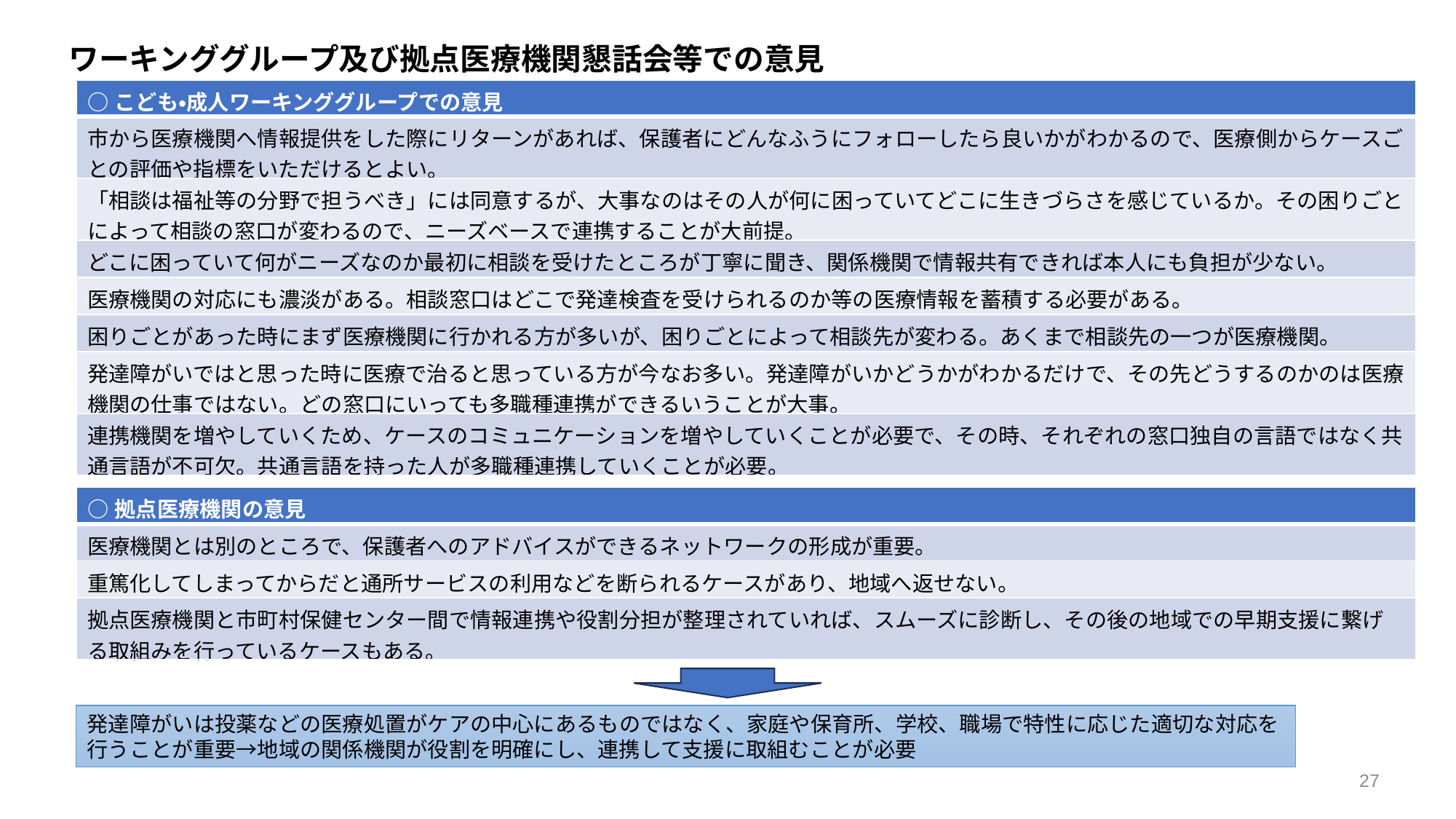

ワーキンググループ及び拠点医療機関懇話会等での意見
| ○こども・成人ワーキンググループでの意見 |
| --- |
| 市から医療機関へ情報提供をした際にリターンがあれば、保護者にどんなふうにフォローしたら良いかがわかるので、医療側からケースごとの評価や指標をいただけるとよい。 |
| 「相談は福祉等の分野で担うべき」には同意するが、大事なのはその人が何に困っていてどこに生きづらさを感じているか。その困りごとによって相談の窓口が変わるので、ニーズベースで連携することが大前提。 |
| どこに困っていて何がニーズなのか最初に相談を受けたところが丁寧に聞き、関係機関で情報共有できれば本人にも負担が少ない。 |
| 医療機関の対応にも濃淡がある。相談窓口はどこで発達検査を受けられるのか等の医療情報を蓄積する必要がある。 |
| 困りごとがあった時にまず医療機関に行かれる方が多いが、困りごとによって相談先が変わる。あくまで相談先の一つが医療機関。 |
| 発達障がいではと思った時に医療で治ると思っている方が今なお多い。発達障がいかどうかがわかるだけで、その先どうするのかのは医療機関の仕事ではない。どの窓口にいっても多職種連携ができるいうことが大事。 |
| 連携機関を増やしていくため、ケースのコミュニケーションを増やしていくことが必要で、その時、それぞれの窓口独自の言語ではなく共通言語が不可欠。共通言語を持った人が多職種連携していくことが必要。 |
| ○拠点医療機関の意見 |
| --- |
| 医療機関とは別のところで、保護者へのアドバイスができるネットワークの形成が重要。 |
| 重篤化してしまってからだと通所サービスの利用などを断られるケースがあり、地域へ返せない。 |
| 拠点医療機関と市町村保健センター間で情報連携や役割分担が整理されていれば、スムーズに診断し、その後の地域での早期支援に繋げる取組みを行っているケースもある。 |

発達障がいは投薬などの医療処置がケアの中心にあるものではなく、家庭や保育所、学校、職場で特性に応じた適切な対応を行うことが重要→地域の関係機関が役割を明確にし、連携して支援に取組むことが必要
27